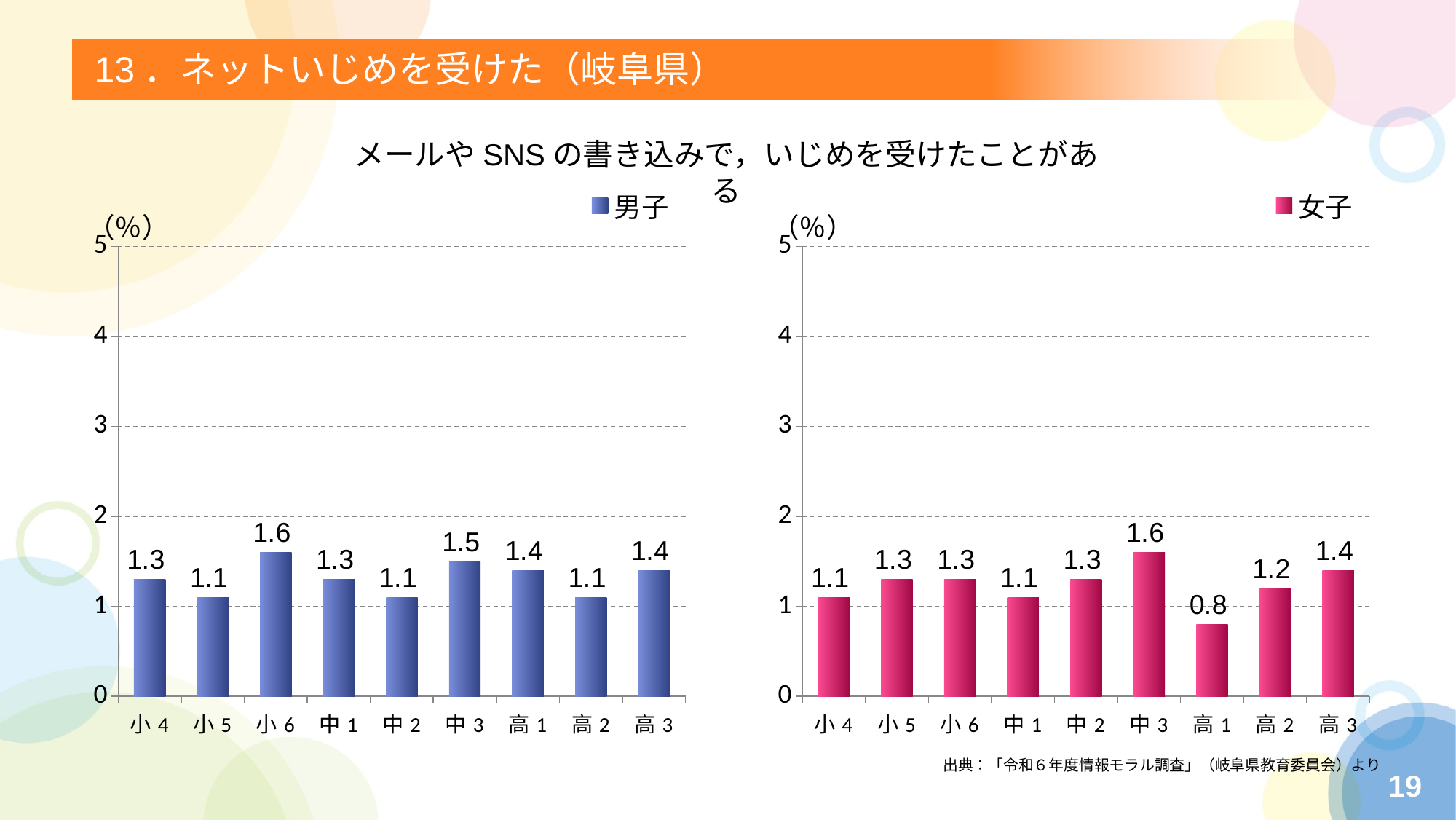

# 13．ネットいじめを受けた（岐阜県）
メールやSNSの書き込みで，いじめを受けたことがある

### Chart

| Category | 男子 |
|---|---|
| 小4 | 1.3 |
| 小5 | 1.1 |
| 小6 | 1.6 |
| 中1 | 1.3 |
| 中2 | 1.1 |
| 中3 | 1.5 |
| 高1 | 1.4 |
| 高2 | 1.1 |
| 高3 | 1.4 |

[unsupported chart]

出典：「令和６年度情報モラル調査」（岐阜県教育委員会）より
19